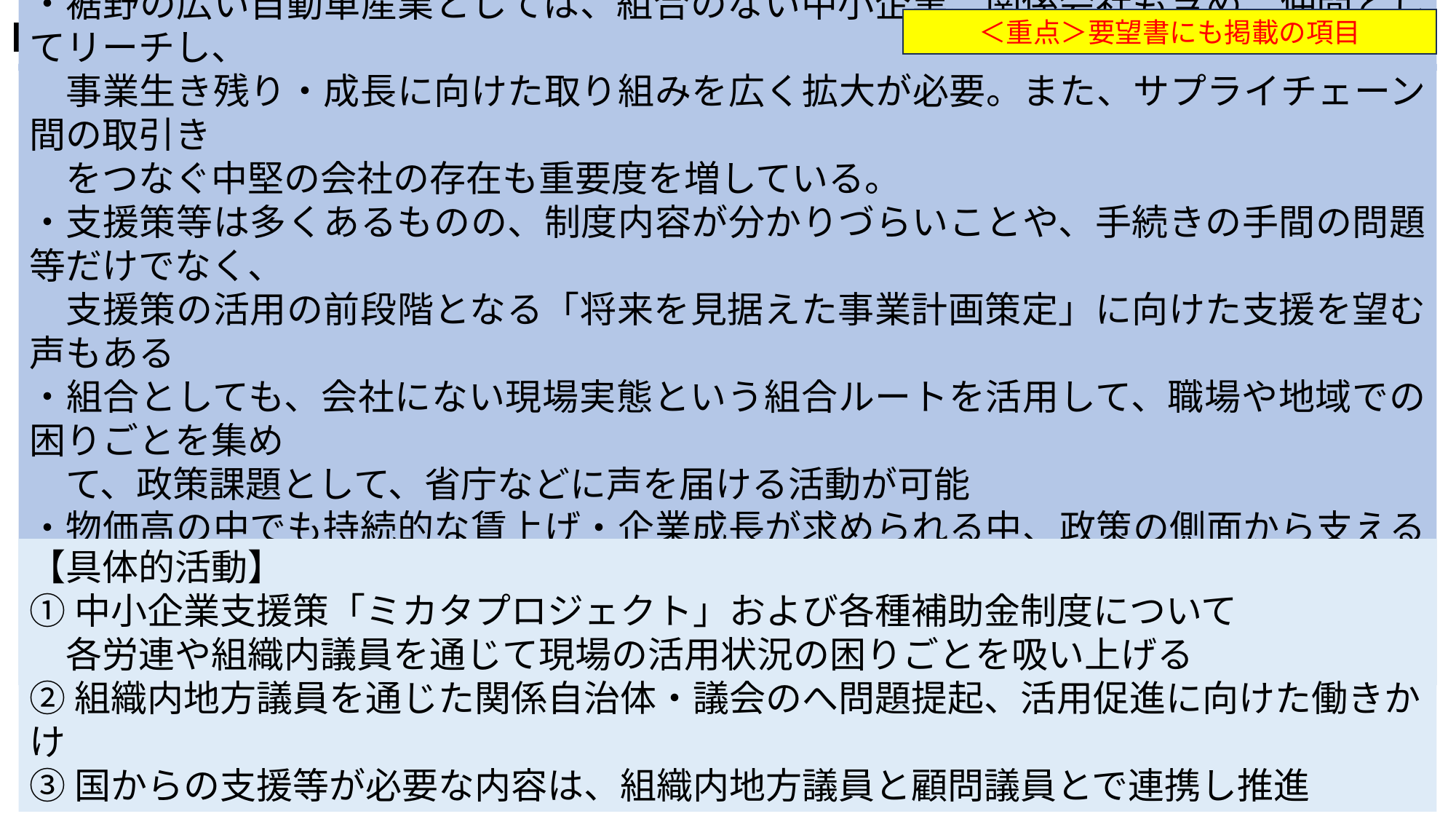

■項目詳細：中堅・中小企業向けの支援（CN対応含む）
＜重点＞要望書にも掲載の項目

【選定理由】
・裾野の広い自動車産業としては、組合のない中小企業、関係会社も含め、仲間としてリーチし、
　事業生き残り・成長に向けた取り組みを広く拡大が必要。また、サプライチェーン間の取引き
　をつなぐ中堅の会社の存在も重要度を増している。
・支援策等は多くあるものの、制度内容が分かりづらいことや、手続きの手間の問題等だけでなく、
　支援策の活用の前段階となる「将来を見据えた事業計画策定」に向けた支援を望む声もある
・組合としても、会社にない現場実態という組合ルートを活用して、職場や地域での困りごとを集め
　て、政策課題として、省庁などに声を届ける活動が可能
・物価高の中でも持続的な賃上げ・企業成長が求められる中、政策の側面から支えるこのテーマは
　組織内議員（地方も国も）のプレゼンス向上等の組織強化活動へもプラスの効果を望める。
【具体的活動】
①中小企業支援策「ミカタプロジェクト」および各種補助金制度について
　各労連や組織内議員を通じて現場の活用状況の困りごとを吸い上げる
②組織内地方議員を通じた関係自治体・議会のへ問題提起、活用促進に向けた働きかけ
③国からの支援等が必要な内容は、組織内地方議員と顧問議員とで連携し推進